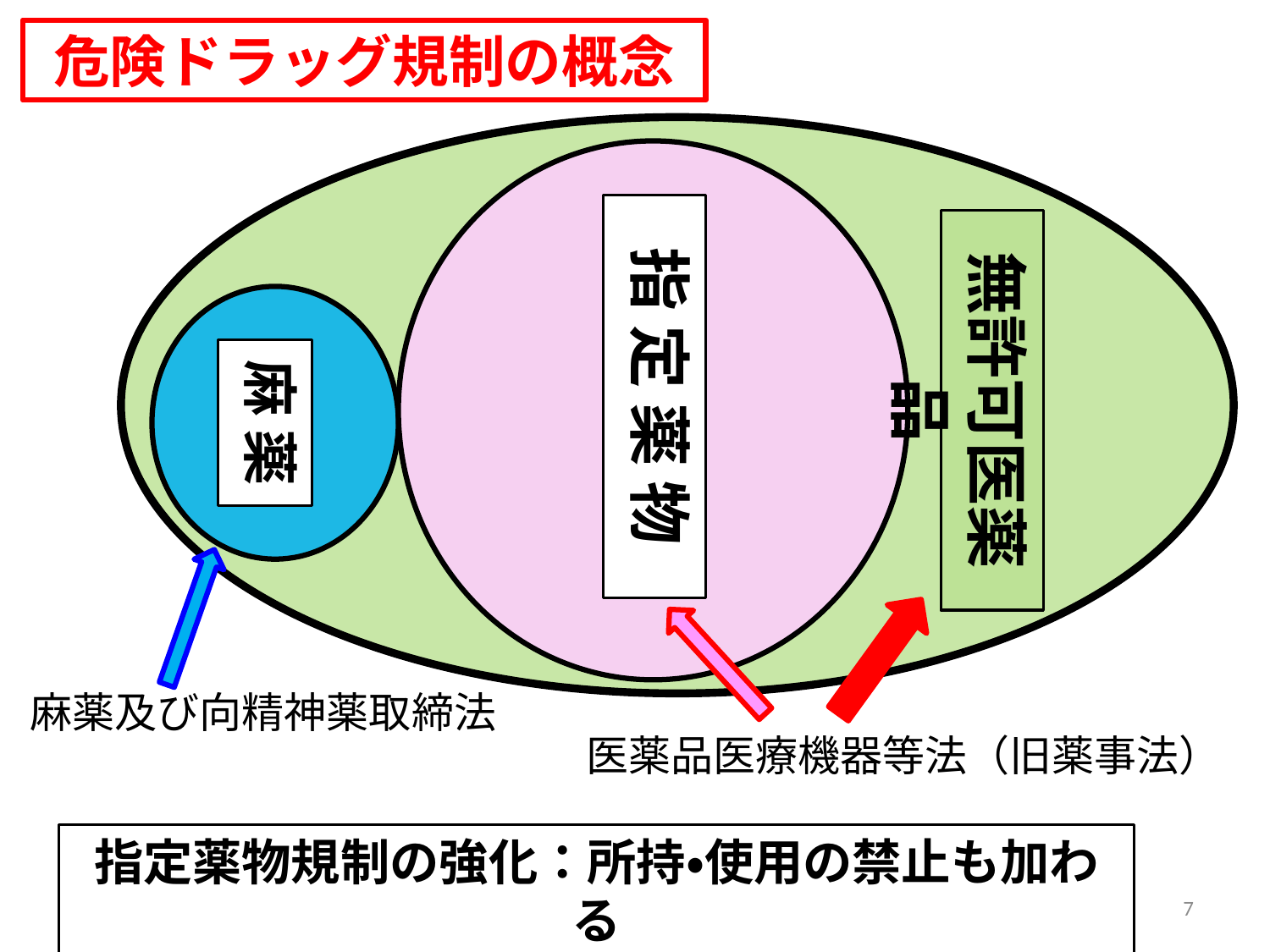

危険ドラッグ規制の概念

指 定 薬 物
無許可医薬品

麻 薬

麻薬及び向精神薬取締法
医薬品医療機器等法（旧薬事法）
指定薬物規制の強化：所持・使用の禁止も加わる
7